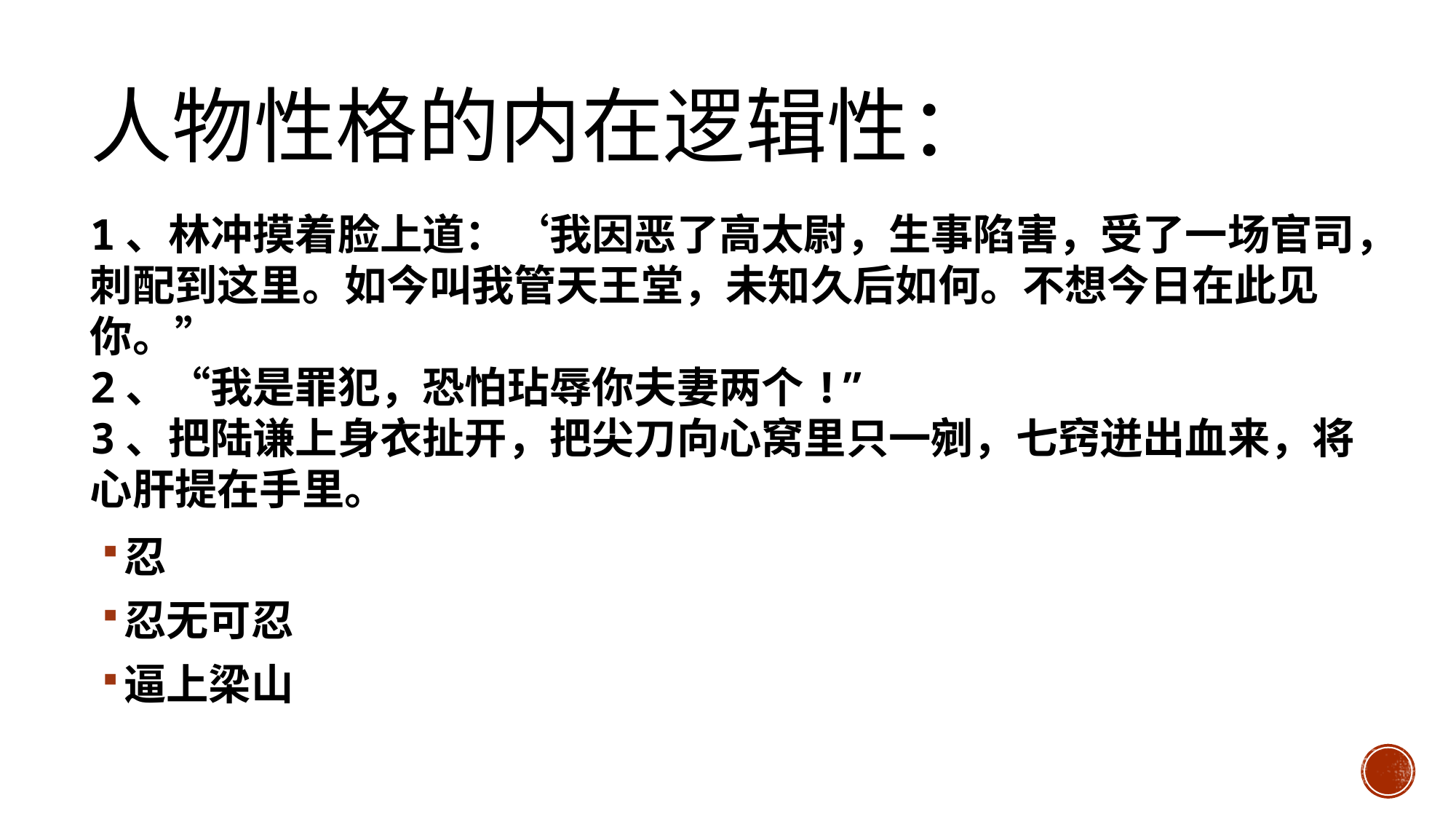

# 人物性格的内在逻辑性：
1、林冲摸着脸上道：‘我因恶了高太尉，生事陷害，受了一场官司，刺配到这里。如今叫我管天王堂，未知久后如何。不想今日在此见你。”
2、“我是罪犯，恐怕玷辱你夫妻两个!”
3、把陆谦上身衣扯开，把尖刀向心窝里只一剜，七窍迸出血来，将心肝提在手里。
忍
忍无可忍
逼上梁山